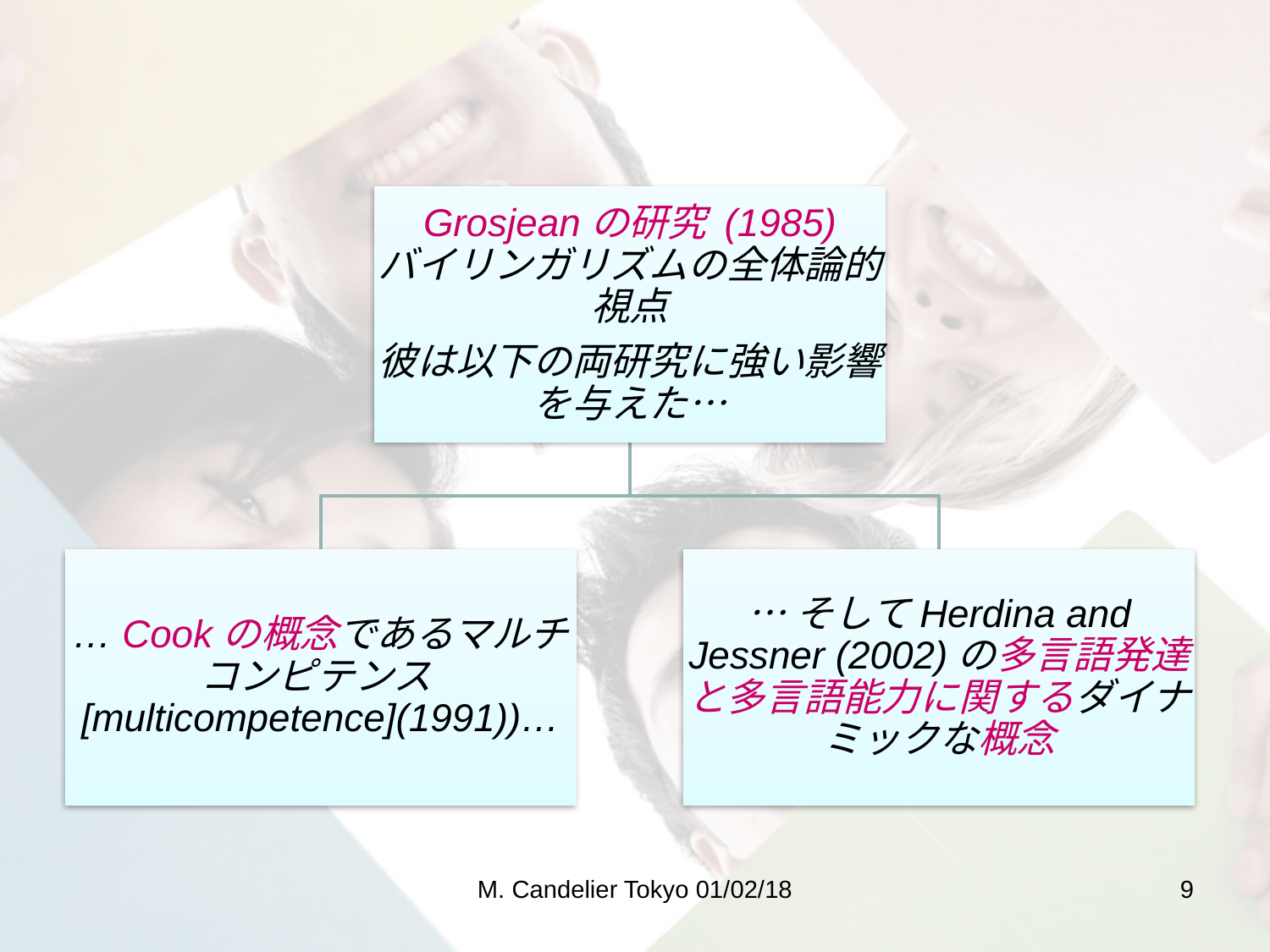

Grosjeanの研究 (1985)
バイリンガリズムの全体論的視点
彼は以下の両研究に強い影響を与えた…
… Cookの概念であるマルチコンピテンス[multicompetence](1991))…
…そしてHerdina and Jessner (2002)の多言語発達と多言語能力に関するダイナミックな概念
M. Candelier Tokyo 01/02/18
9